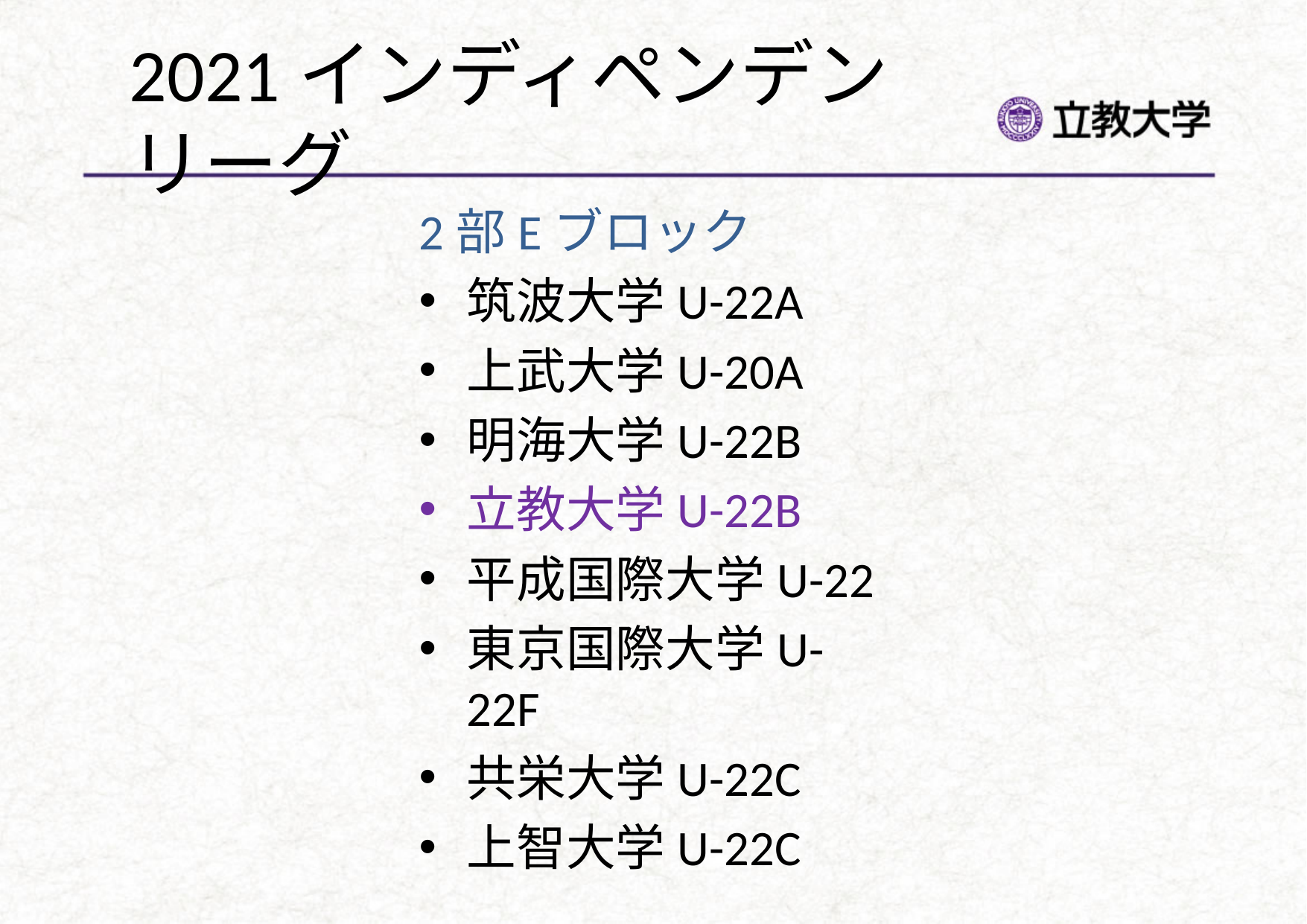

# 2021インディペンデンリーグ
2部Eブロック
筑波大学U-22A
上武大学U-20A
明海大学U-22B
立教大学U-22B
平成国際大学U-22
東京国際大学U-22F
共栄大学U-22C
上智大学U-22C